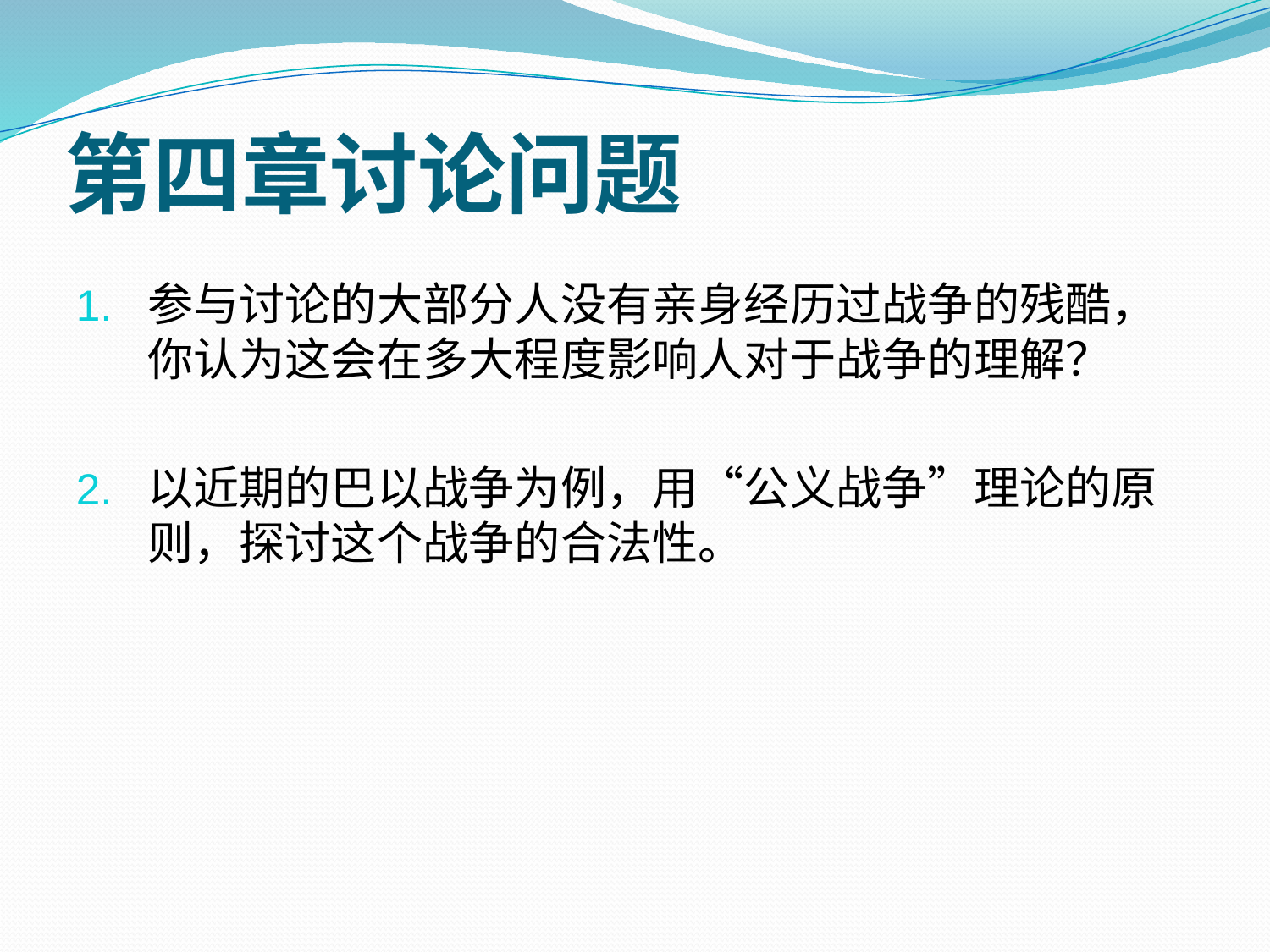

# 第四章讨论问题
参与讨论的大部分人没有亲身经历过战争的残酷，你认为这会在多大程度影响人对于战争的理解？

以近期的巴以战争为例，用“公义战争”理论的原则，探讨这个战争的合法性。